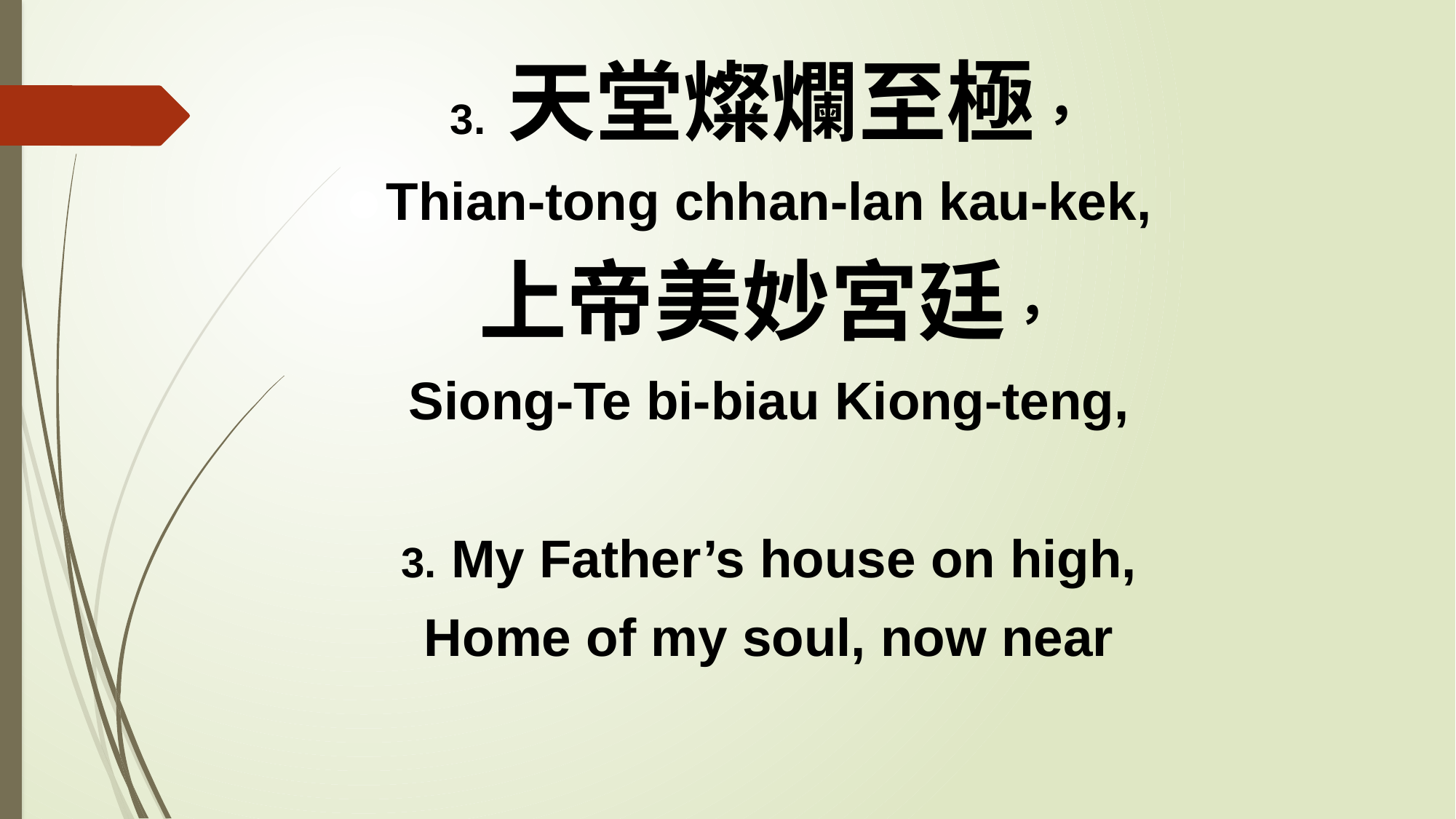

3. 天堂燦爛至極，
Thian-tong chhan-lan kau-kek,
上帝美妙宮廷，
Siong-Te bi-biau Kiong-teng,

3. My Father’s house on high,
Home of my soul, now near